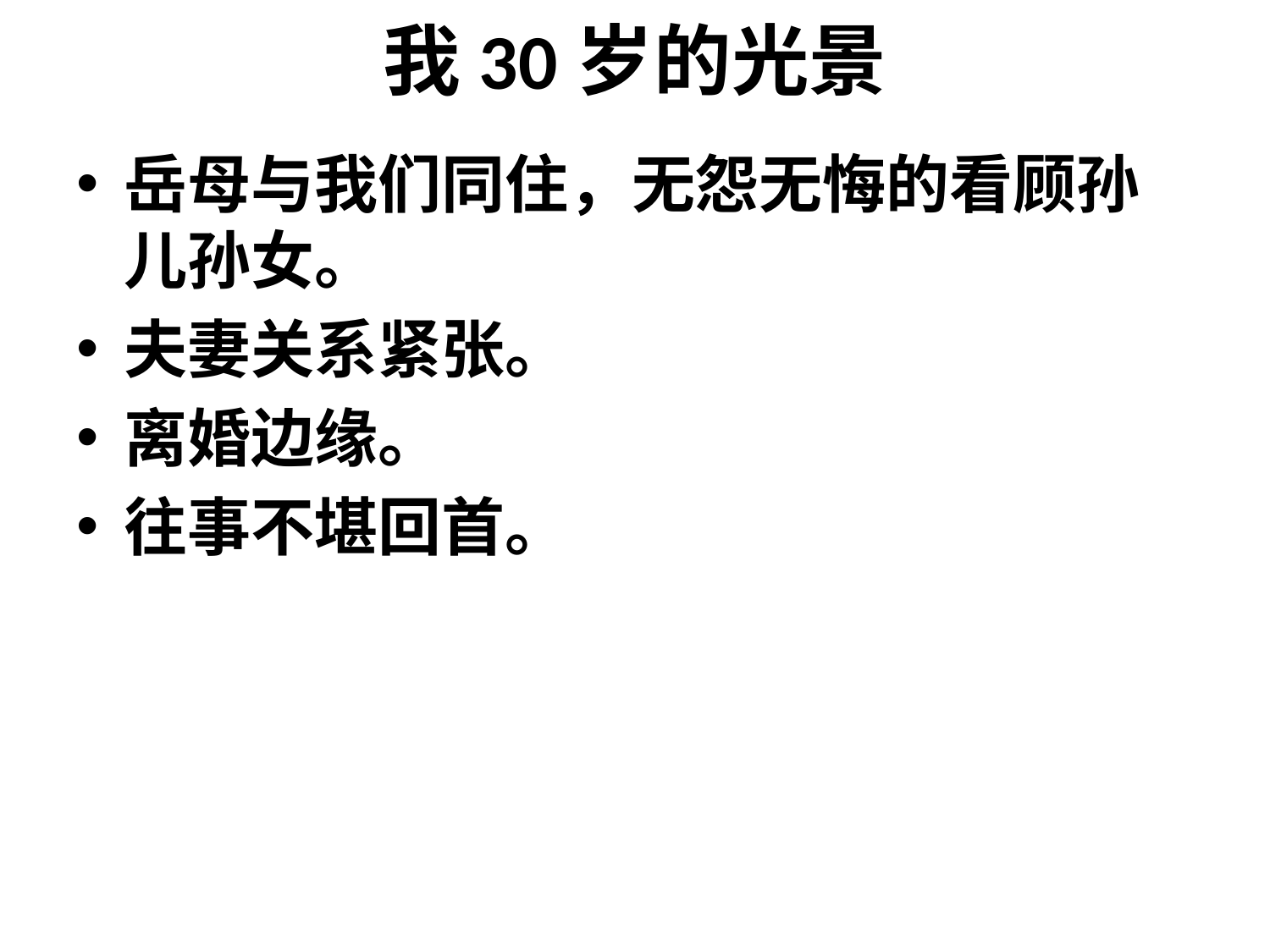

# 我30岁的光景
岳母与我们同住，无怨无悔的看顾孙儿孙女。
夫妻关系紧张。
离婚边缘。
往事不堪回首。